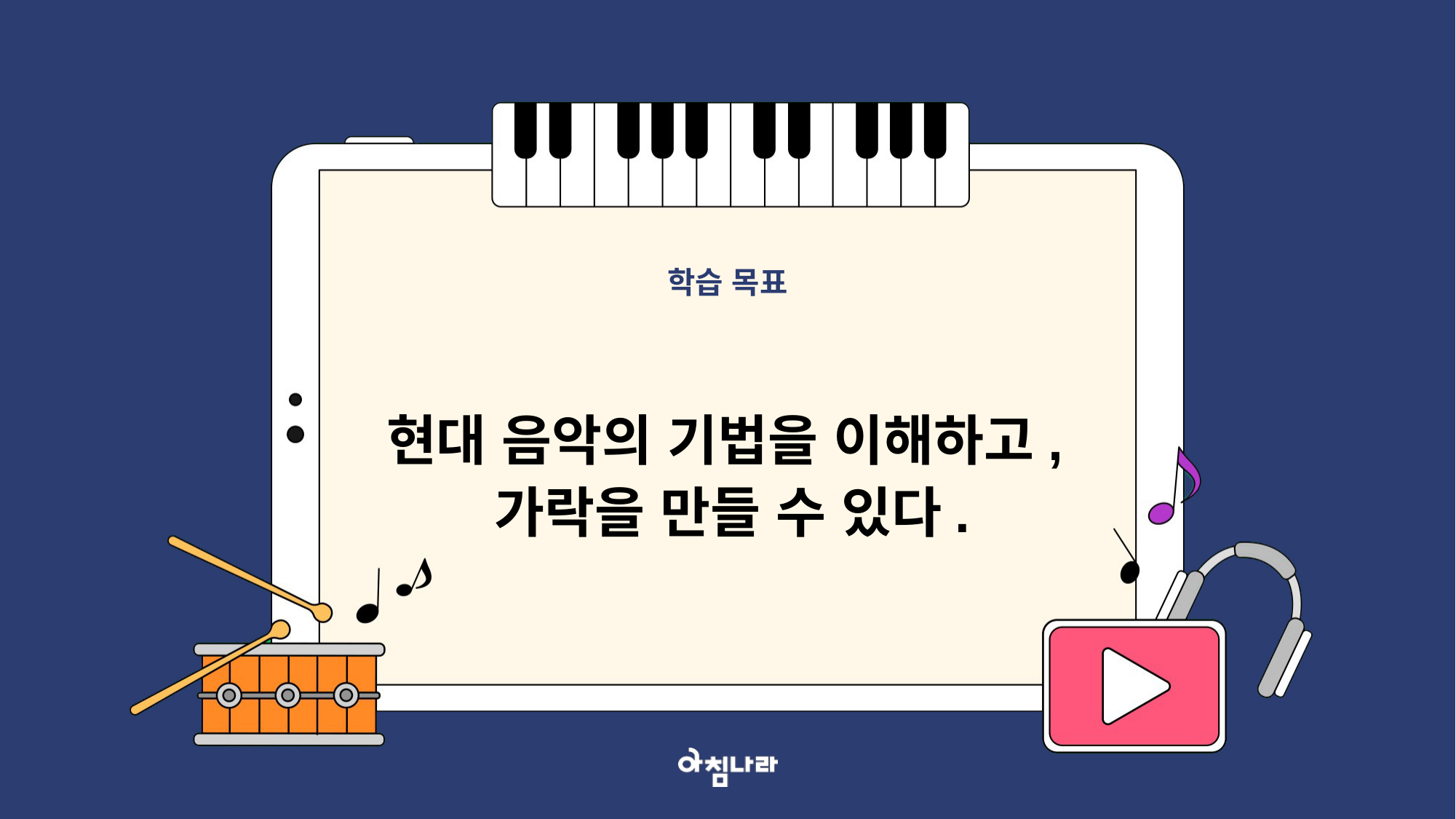

학습 목표
현대 음악의 기법을 이해하고,
가락을 만들 수 있다.